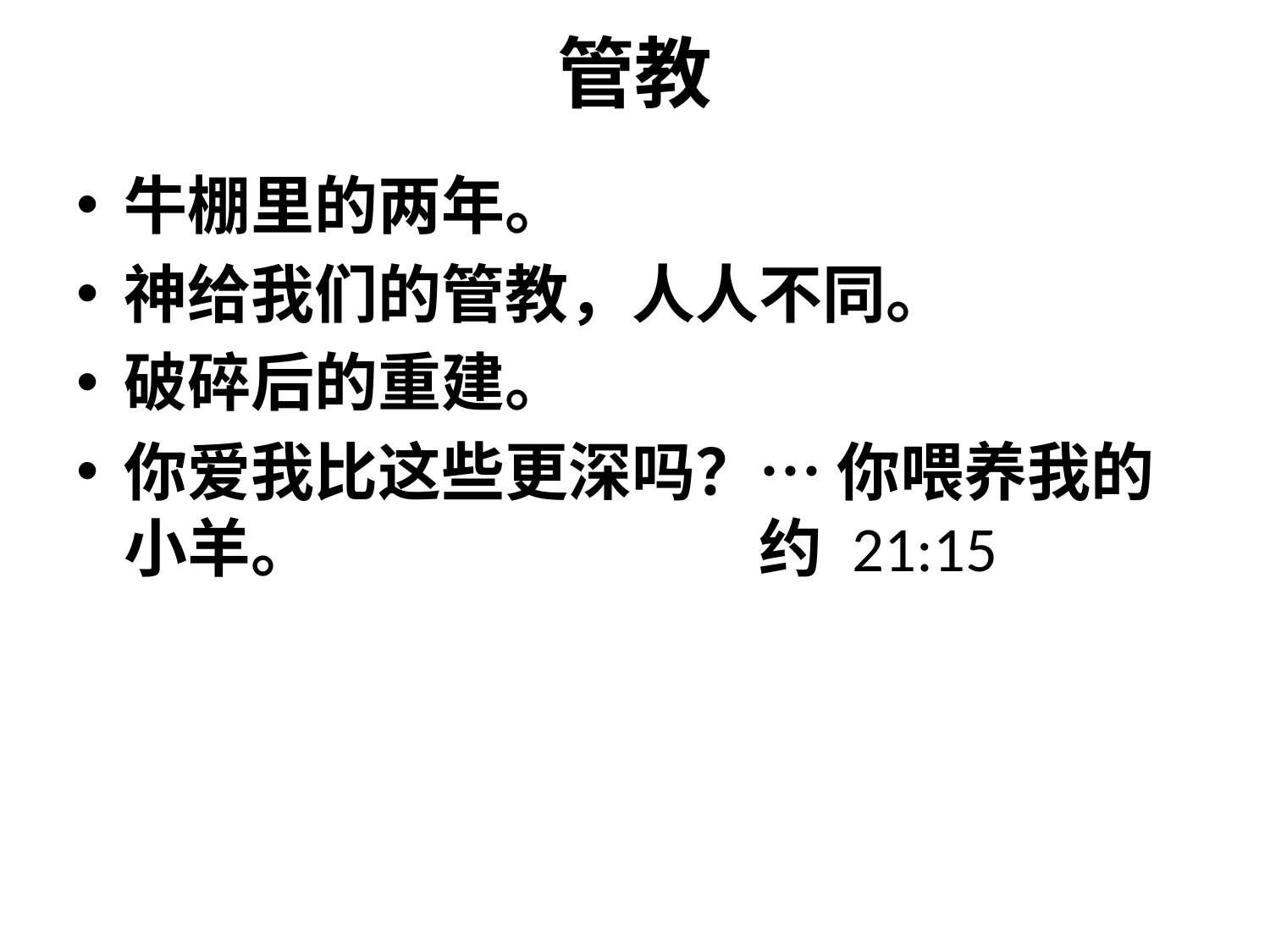

# 管教
牛棚里的两年。
神给我们的管教，人人不同。
破碎后的重建。
你爱我比这些更深吗？… 你喂养我的小羊。				约 21:15